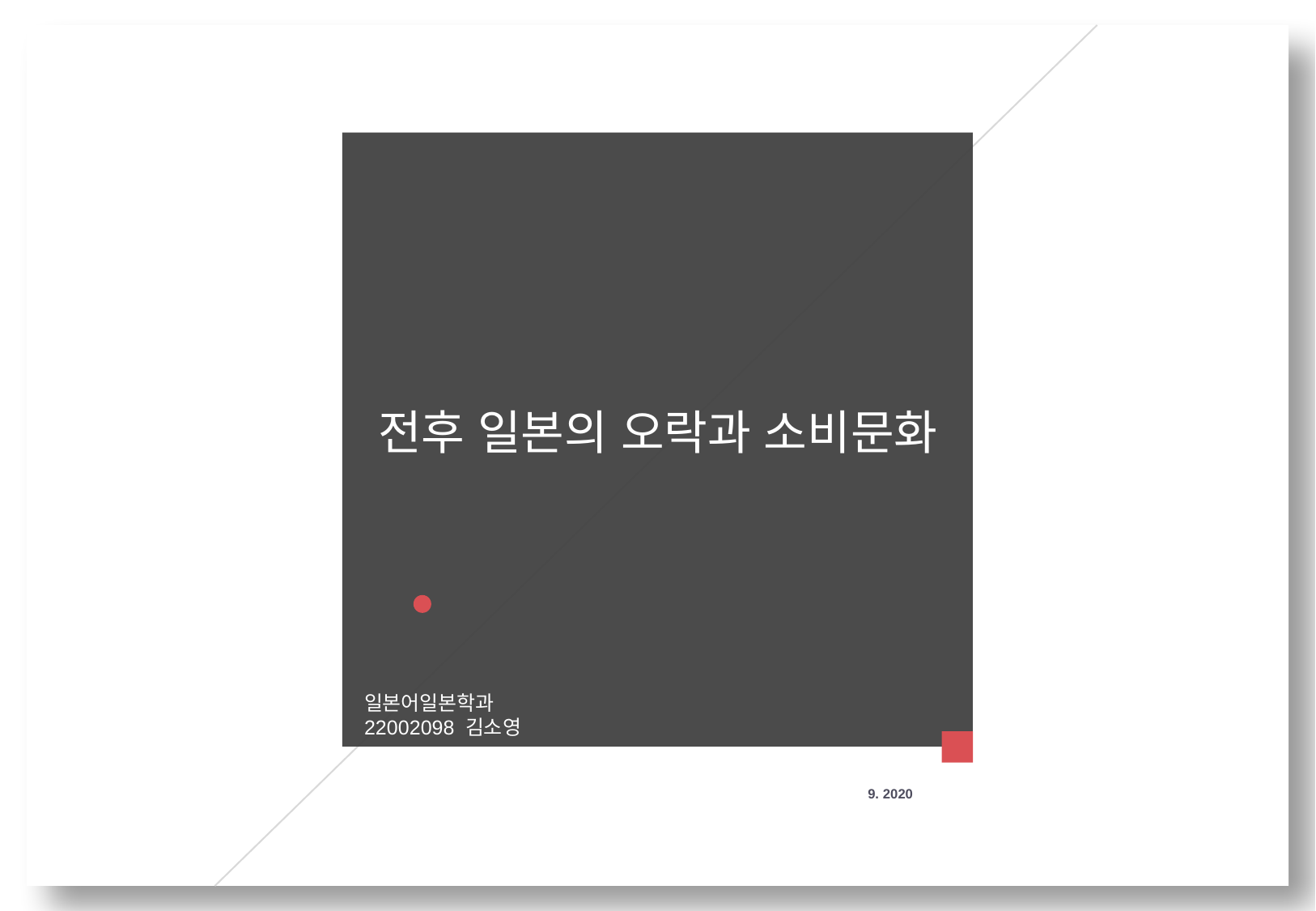

전후 일본의 오락과 소비문화

일본어일본학과
22002098 김소영

9. 2020